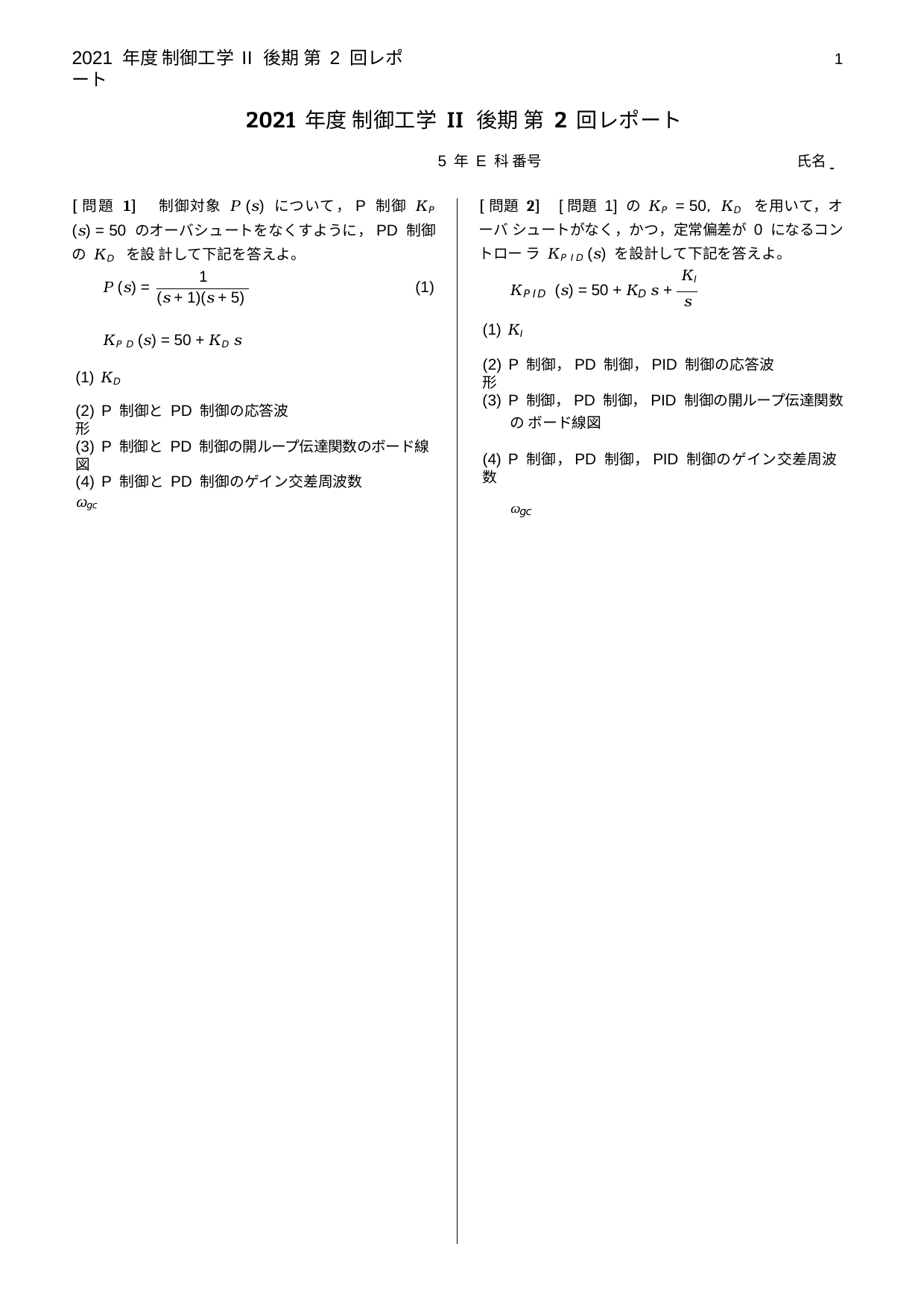

2021 年度 制御工学II 後期 第 2 回レポート
1
2021 年度 制御工学 II  後期 第 2 回レポート
5 年 E 科 番号	氏名
[問題 1]    制御対象 P (s) について，P 制御 KP (s)= 50 のオーバシュートをなくすように，PD 制御の KD を設 計して下記を答えよ。
[問題 2]     [問題 1] の KP  = 50,  KD  を用いて，オーバ シュートがなく，かつ，定常偏差が 0 になるコントロー ラ KPID(s) を設計して下記を答えよ。

1
KI
K	(s)= 50 + K  s +
(1)
P (s)=
PID
D
(s + 1)(s + 5)

s

(1) KI
KPD(s)= 50 + KDs

(1) KD
(2) P 制御，PD 制御，PID 制御の応答波形
(3) P 制御，PD 制御，PID 制御の開ループ伝達関数の ボード線図
(2) P 制御と PD 制御の応答波形
(3) P 制御と PD 制御の開ループ伝達関数のボード線図
(4) P 制御，PD 制御，PID 制御のゲイン交差周波数
ωgc
(4) P 制御と PD 制御のゲイン交差周波数 ωgc